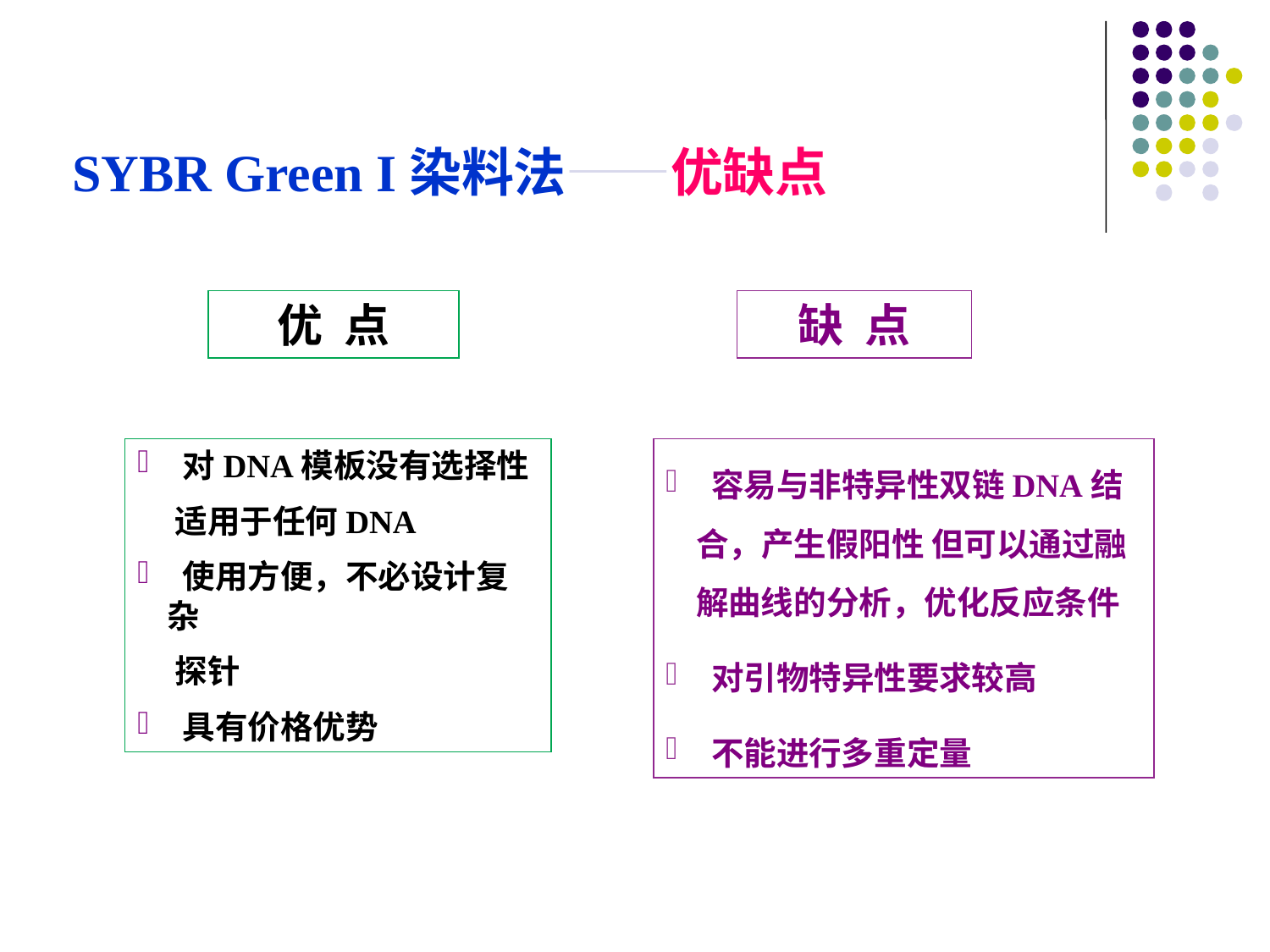

SYBR Green I染料法——优缺点
优  点
缺  点
 对DNA模板没有选择性
    适用于任何DNA
 使用方便，不必设计复杂
    探针
 具有价格优势
 容易与非特异性双链DNA结合，产生假阳性 但可以通过融解曲线的分析，优化反应条件
 对引物特异性要求较高
 不能进行多重定量